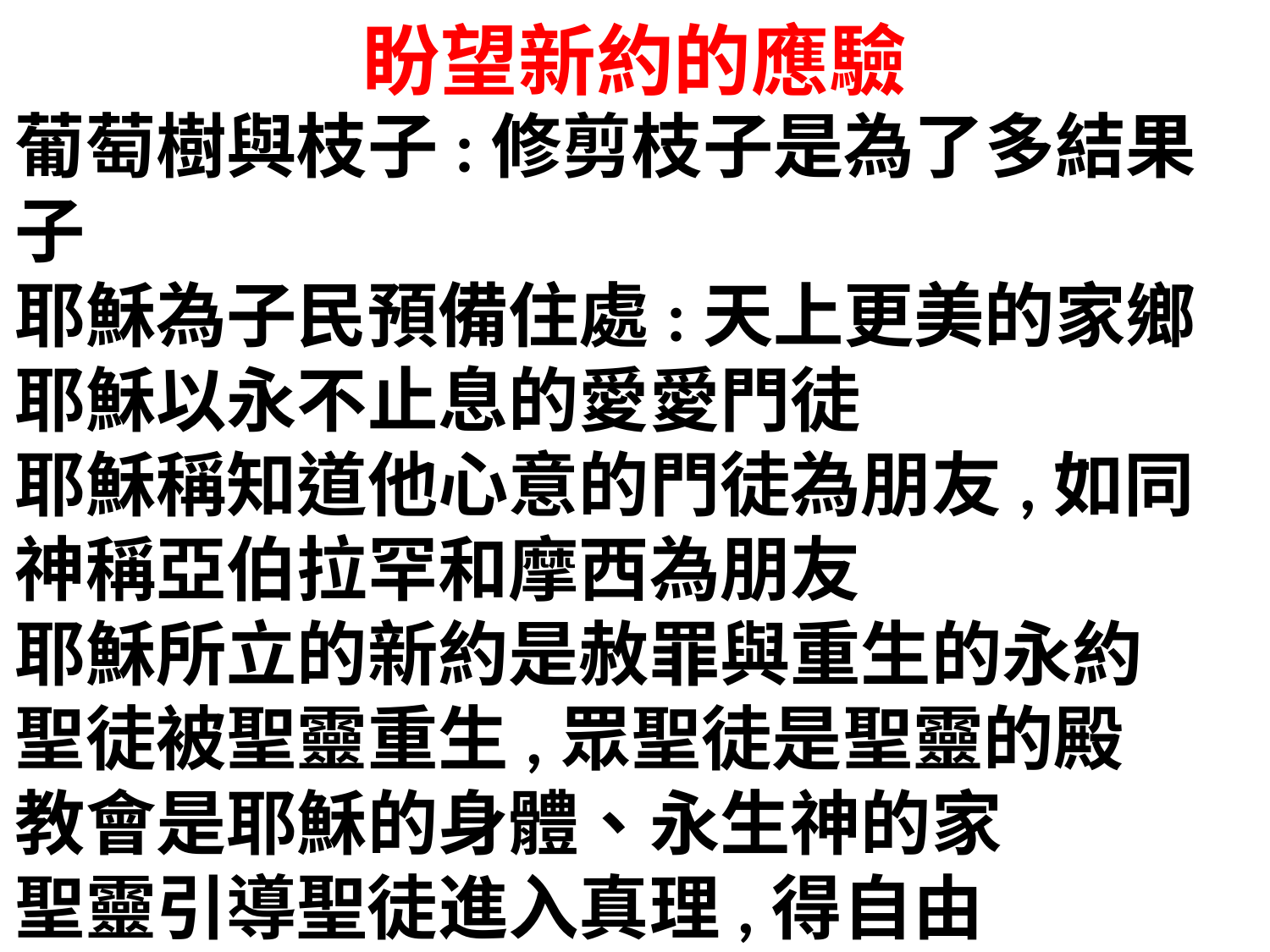

盼望新約的應驗
葡萄樹與枝子:修剪枝子是為了多結果子
耶穌為子民預備住處:天上更美的家鄉
耶穌以永不止息的愛愛門徒
耶穌稱知道他心意的門徒為朋友,如同神稱亞伯拉罕和摩西為朋友
耶穌所立的新約是赦罪與重生的永約
聖徒被聖靈重生,眾聖徒是聖靈的殿
教會是耶穌的身體、永生神的家
聖靈引導聖徒進入真理,得自由
服事主耶穌的,天父必尊重他